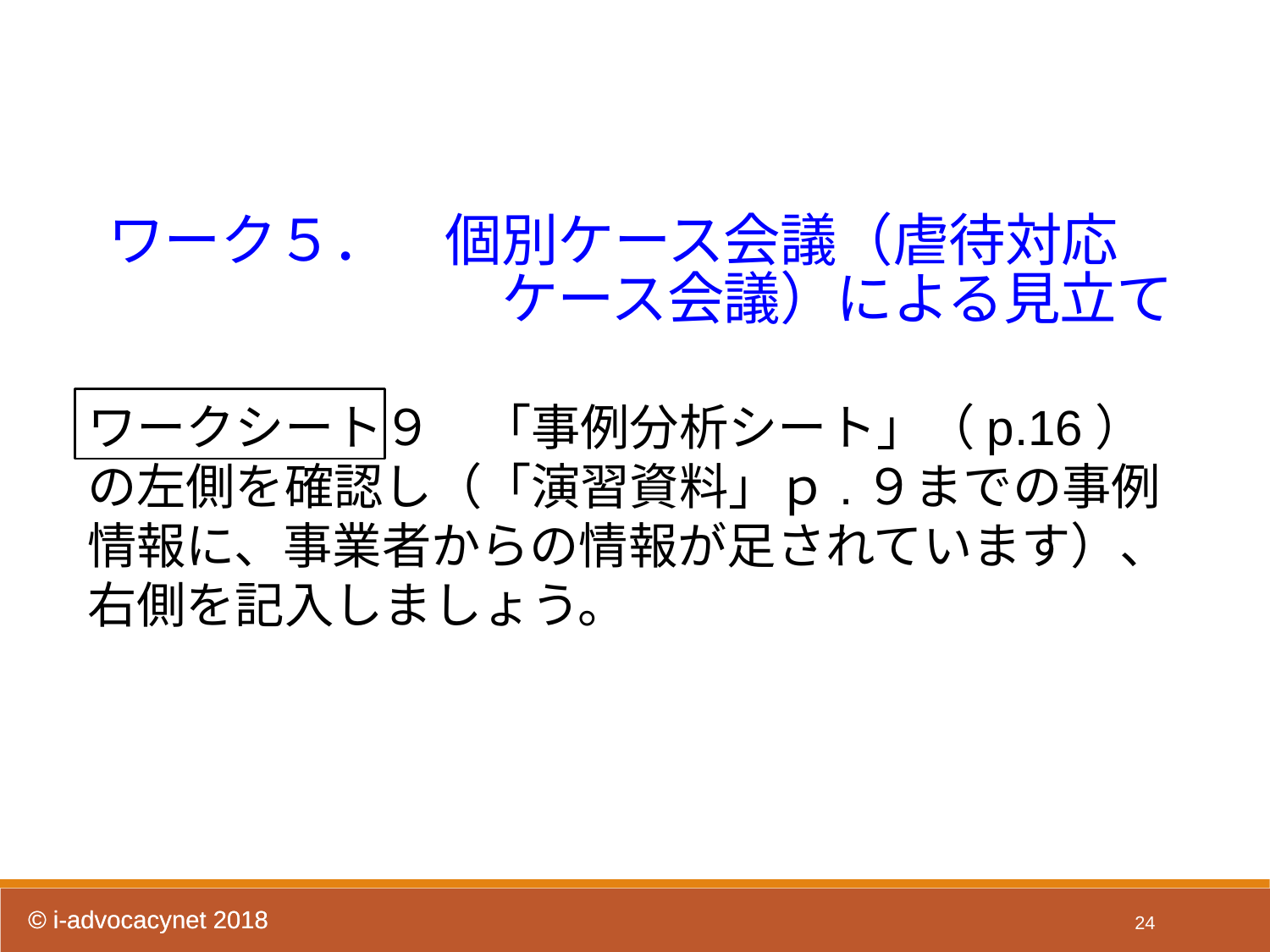

ワーク５．　個別ケース会議（虐待対応
　　　　　　　ケース会議）による見立て

ワークシート９　「事例分析シート」（p.16）の左側を確認し（「演習資料」ｐ.９までの事例情報に、事業者からの情報が足されています）、右側を記入しましょう。
24
© i-advocacynet 2018